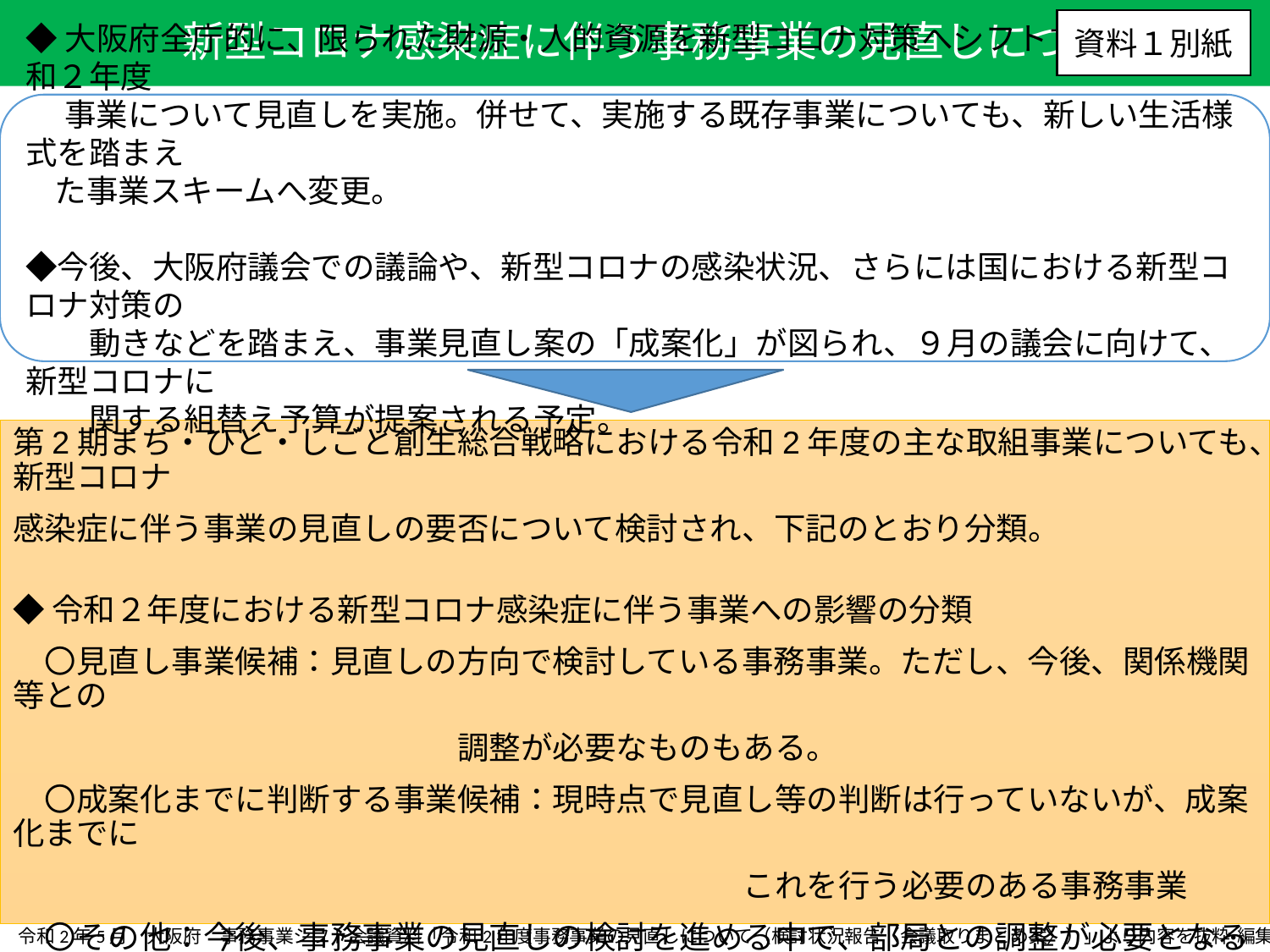

新型コロナ感染症に伴う事務事業の見直しについて
資料１別紙
◆大阪府全庁的に、限られた財源・⼈的資源を新型コロナ対策へシフトするため、令和２年度
　 事業について⾒直しを実施。併せて、実施する既存事業についても、新しい⽣活様式を踏まえ
   た事業スキームへ変更。
◆今後、大阪府議会での議論や、新型コロナの感染状況、さらには国における新型コロナ対策の
　　動きなどを踏まえ、事業見直し案の「成案化」が図られ、９月の議会に向けて、新型コロナに
　　関する組替え予算が提案される予定。

第2期まち・ひと・しごと創生総合戦略における令和2年度の主な取組事業についても、新型コロナ
感染症に伴う事業の見直しの要否について検討され、下記のとおり分類。

◆令和２年度における新型コロナ感染症に伴う事業への影響の分類
　〇見直し事業候補：⾒直しの⽅向で検討している事務事業。ただし、今後、関係機関等との
　　　　　　　　　　　　　　調整が必要なものもある。
　〇成案化までに判断する事業候補：現時点で⾒直し等の判断は⾏っていないが、成案化までに
　　　　　　　　　　　　　　　　　　　　　　　これを⾏う必要のある事務事業
　〇その他：今後、事務事業の見直しの検討を進める中で、部局との調整が必要となる事業
　〇影響なし

令和2年5月　大阪府　事務事業シフト会議資料「令和2年度事務事業の見直しについて（検討状況報告〈会議取りまとめ案〉）」より内容を抜粋・編集